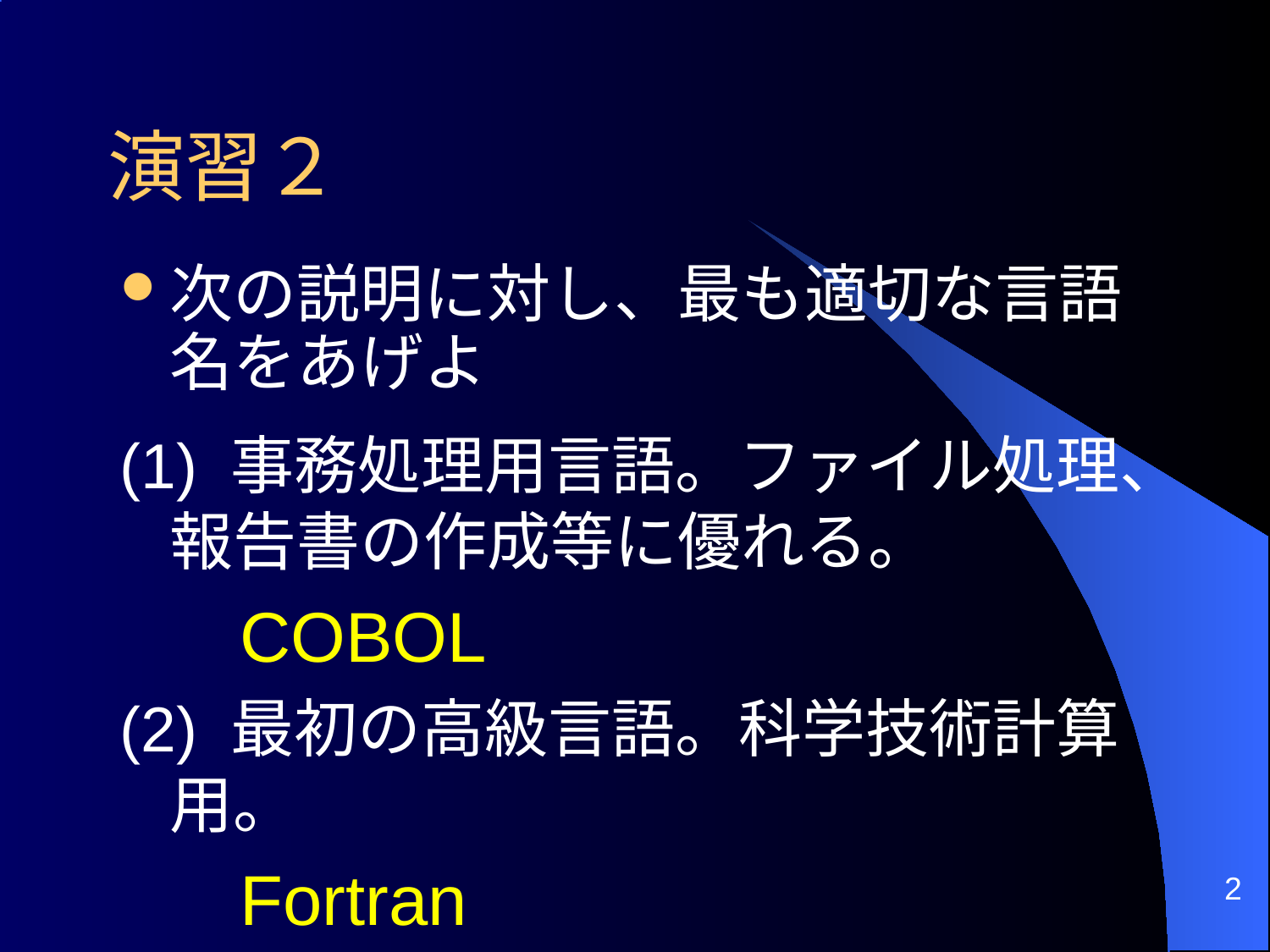

# 演習２
次の説明に対し、最も適切な言語名をあげよ
(1) 事務処理用言語。ファイル処理、報告書の作成等に優れる。
	    COBOL
(2) 最初の高級言語。科学技術計算用。
	    Fortran
2